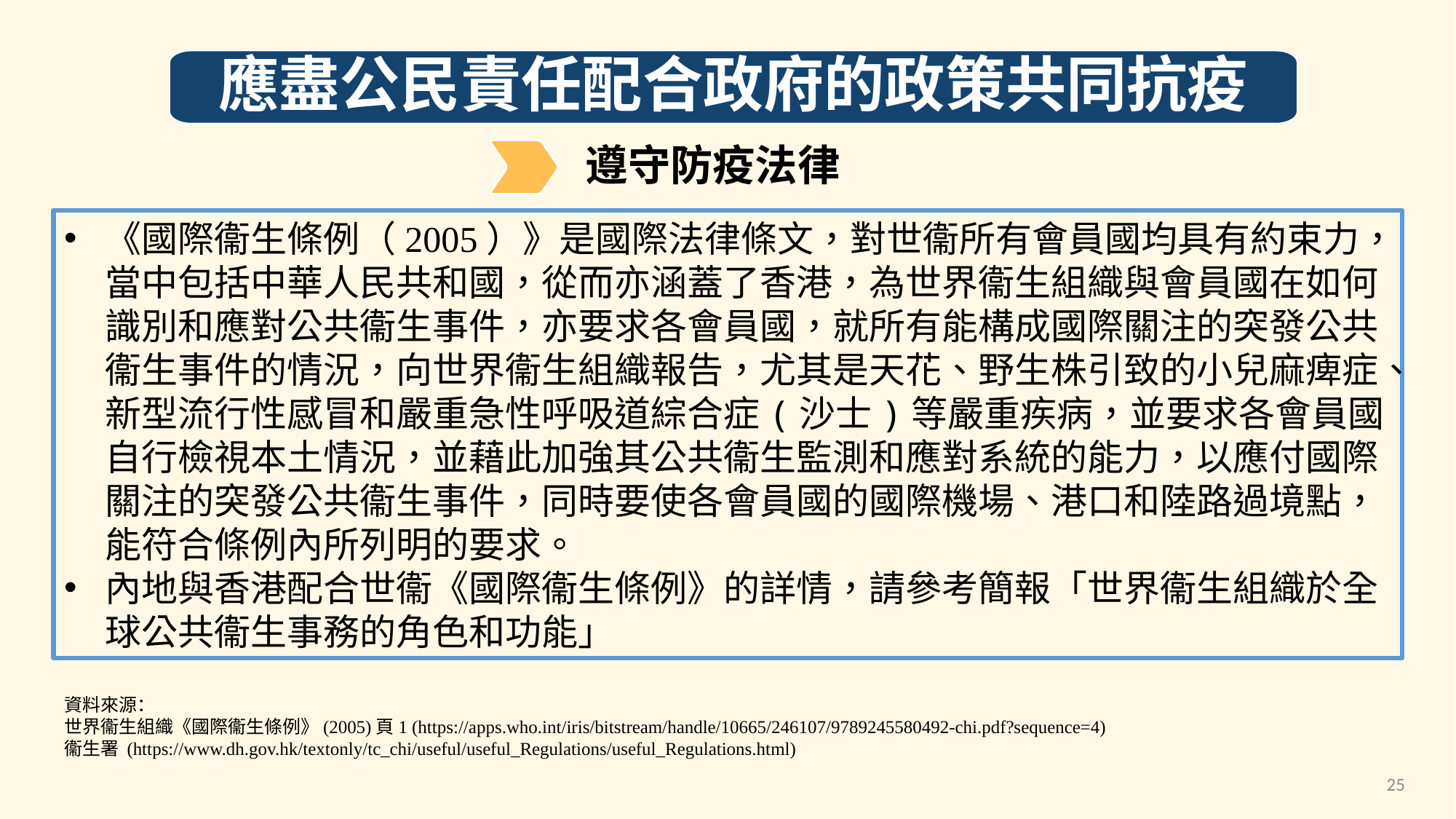

應盡公民責任配合政府的政策共同抗疫
遵守防疫法律

《國際衞生條例（2005）》是國際法律條文，對世衞所有會員國均具有約束力，當中包括中華人民共和國，從而亦涵蓋了香港，為世界衞生組織與會員國在如何識別和應對公共衞生事件，亦要求各會員國，就所有能構成國際關注的突發公共衞生事件的情況，向世界衞生組織報告，尤其是天花、野生株引致的小兒麻痺症、新型流行性感冒和嚴重急性呼吸道綜合症(沙士)等嚴重疾病，並要求各會員國自行檢視本土情況，並藉此加強其公共衞生監測和應對系統的能力，以應付國際關注的突發公共衞生事件，同時要使各會員國的國際機場、港口和陸路過境點，能符合條例內所列明的要求。
內地與香港配合世衞《國際衞生條例》的詳情，請參考簡報「世界衞生組織於全球公共衞生事務的角色和功能」
資料來源：
世界衞生組織《國際衞生條例》(2005)頁1 (https://apps.who.int/iris/bitstream/handle/10665/246107/9789245580492-chi.pdf?sequence=4)
衞生署 (https://www.dh.gov.hk/textonly/tc_chi/useful/useful_Regulations/useful_Regulations.html)